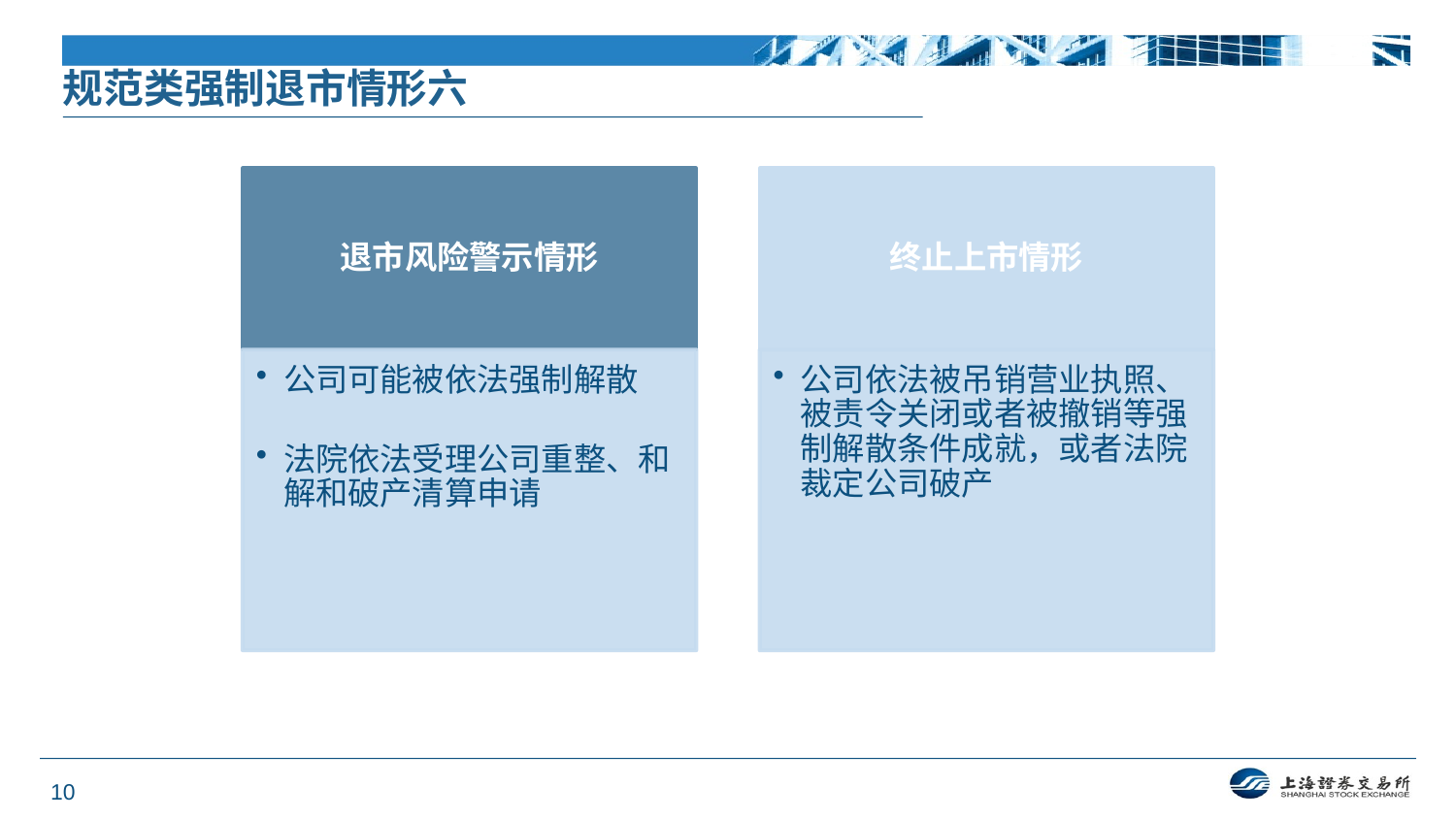

规范类强制退市情形六
退市风险警示情形
公司可能被依法强制解散

法院依法受理公司重整、和解和破产清算申请
终止上市情形
公司依法被吊销营业执照、被责令关闭或者被撤销等强制解散条件成就，或者法院裁定公司破产
10